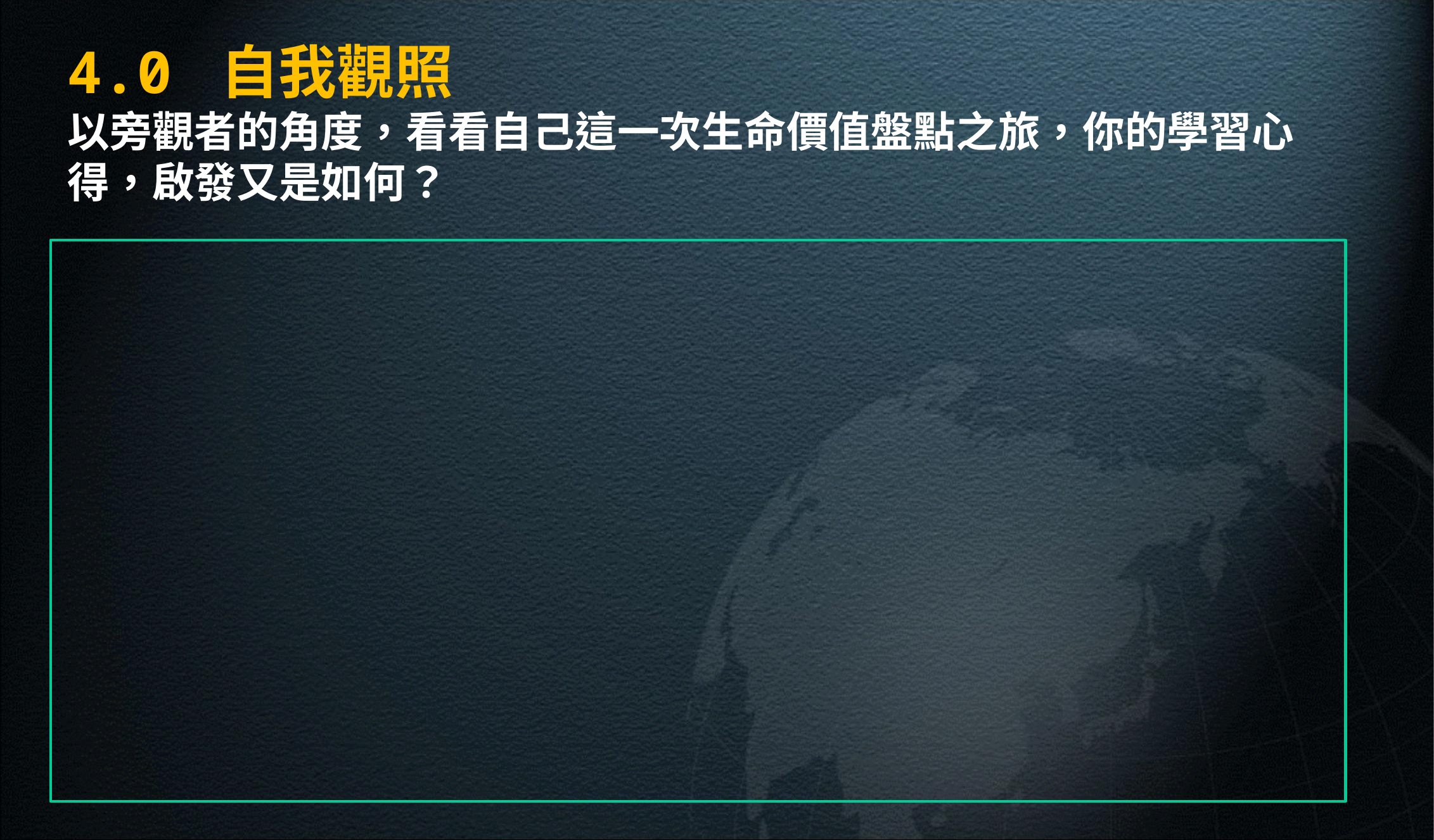

4.0 自我觀照
以旁觀者的角度，看看自己這一次生命價值盤點之旅，你的學習心得，啟發又是如何？